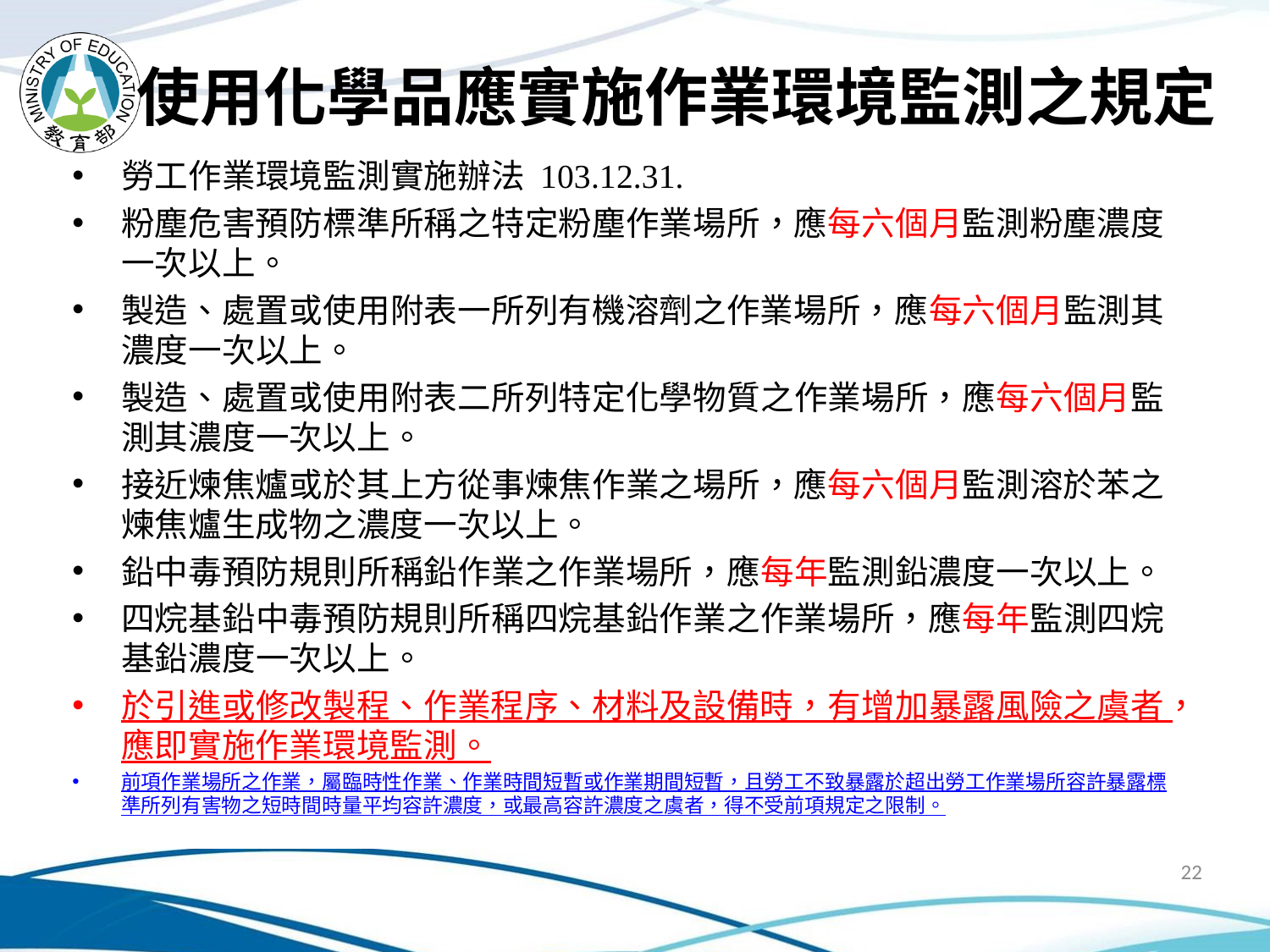

# 使用化學品應實施作業環境監測之規定
勞工作業環境監測實施辦法 103.12.31.
粉塵危害預防標準所稱之特定粉塵作業場所，應每六個月監測粉塵濃度一次以上。
製造、處置或使用附表一所列有機溶劑之作業場所，應每六個月監測其濃度一次以上。
製造、處置或使用附表二所列特定化學物質之作業場所，應每六個月監測其濃度一次以上。
接近煉焦爐或於其上方從事煉焦作業之場所，應每六個月監測溶於苯之煉焦爐生成物之濃度一次以上。
鉛中毒預防規則所稱鉛作業之作業場所，應每年監測鉛濃度一次以上。
四烷基鉛中毒預防規則所稱四烷基鉛作業之作業場所，應每年監測四烷基鉛濃度一次以上。
於引進或修改製程、作業程序、材料及設備時，有增加暴露風險之虞者，應即實施作業環境監測。
前項作業場所之作業，屬臨時性作業、作業時間短暫或作業期間短暫，且勞工不致暴露於超出勞工作業場所容許暴露標準所列有害物之短時間時量平均容許濃度，或最高容許濃度之虞者，得不受前項規定之限制。

22